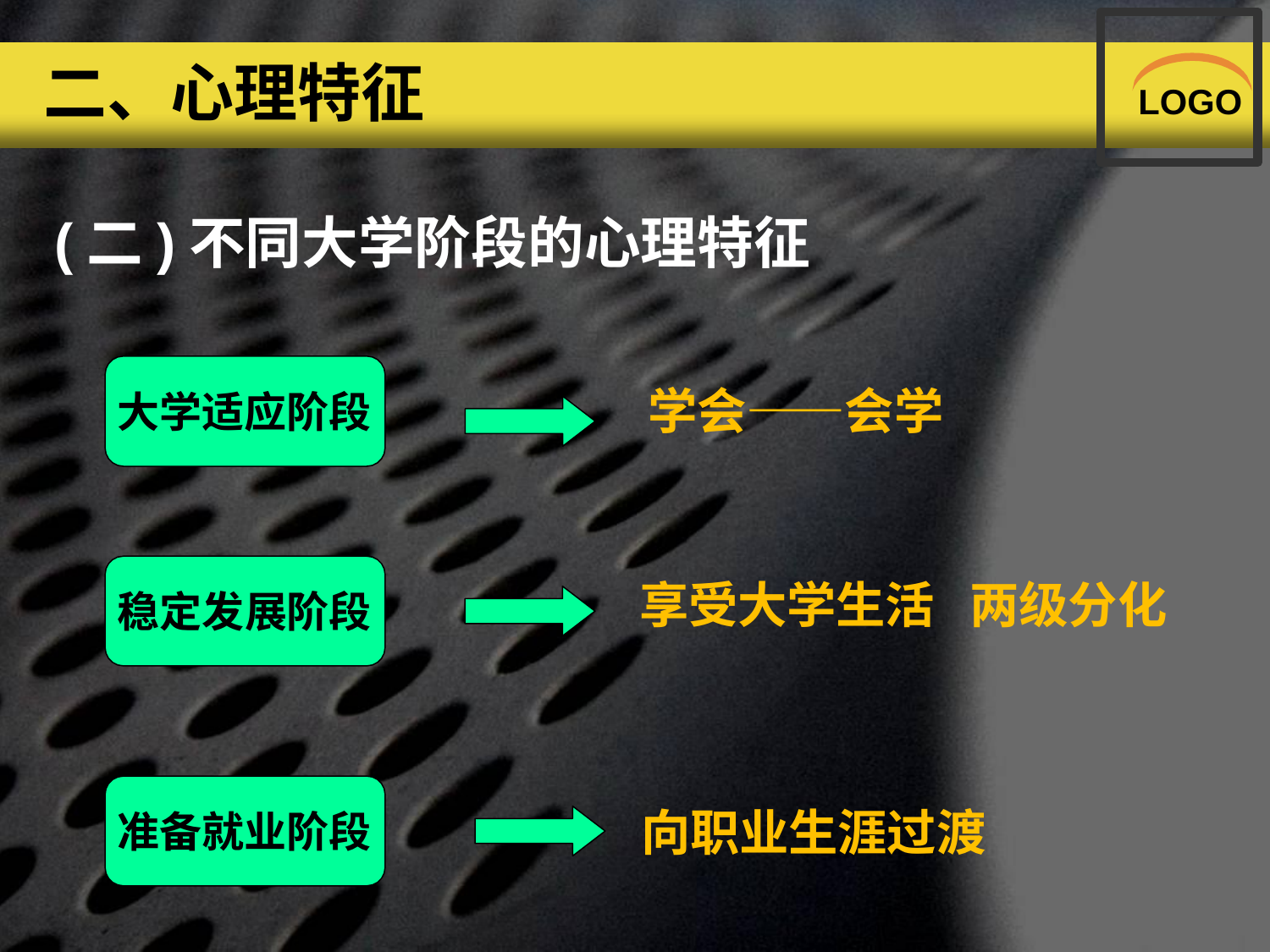

# 二、心理特征

LOGO

(二)不同大学阶段的心理特征

学会——会学
大学适应阶段

享受大学生活 两级分化
稳定发展阶段

向职业生涯过渡
准备就业阶段